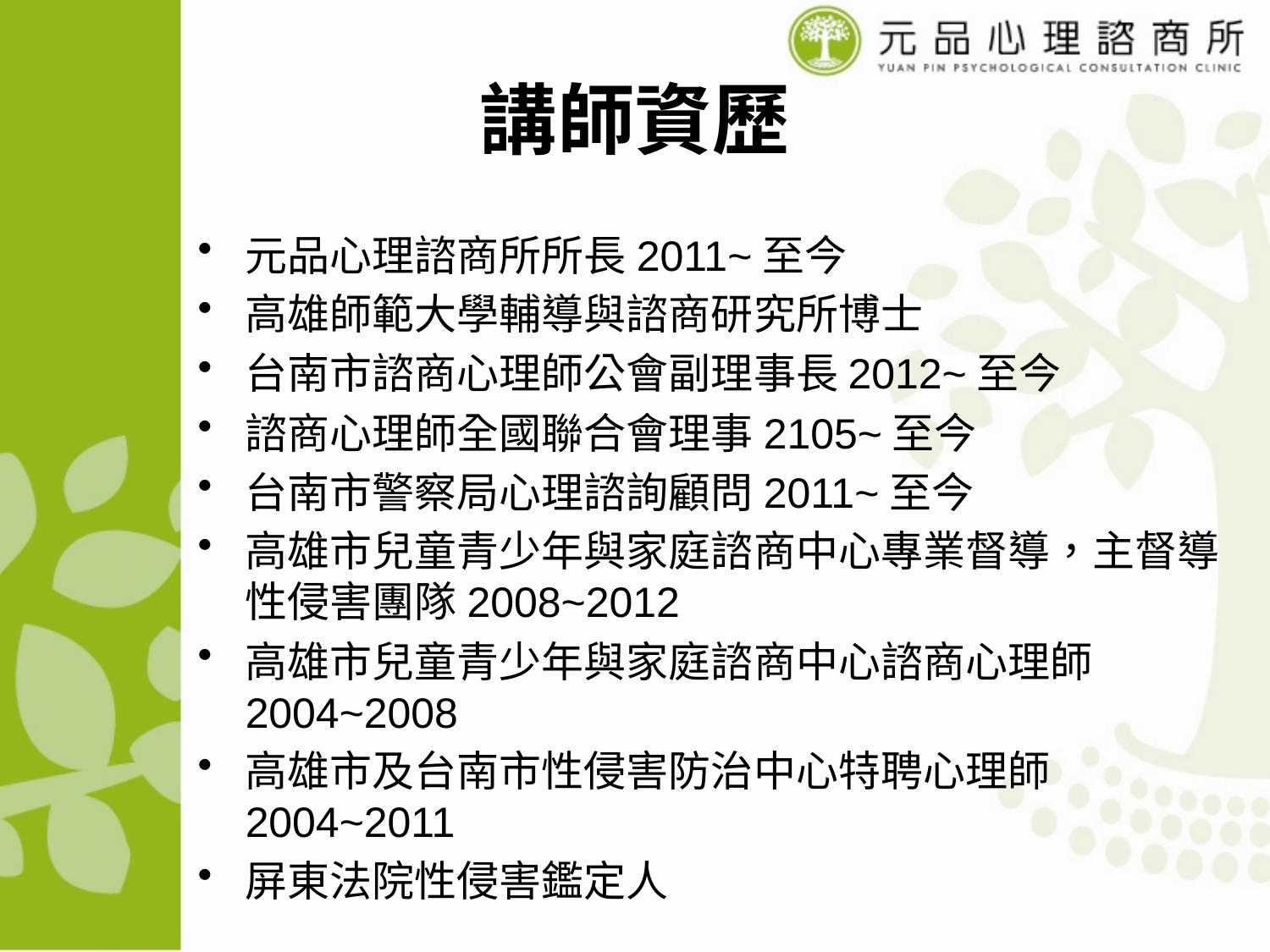

# 講師資歷
元品心理諮商所所長2011~至今
高雄師範大學輔導與諮商研究所博士
台南市諮商心理師公會副理事長2012~至今
諮商心理師全國聯合會理事2105~至今
台南市警察局心理諮詢顧問2011~至今
高雄市兒童青少年與家庭諮商中心專業督導，主督導性侵害團隊2008~2012
高雄市兒童青少年與家庭諮商中心諮商心理師2004~2008
高雄市及台南市性侵害防治中心特聘心理師2004~2011
屏東法院性侵害鑑定人